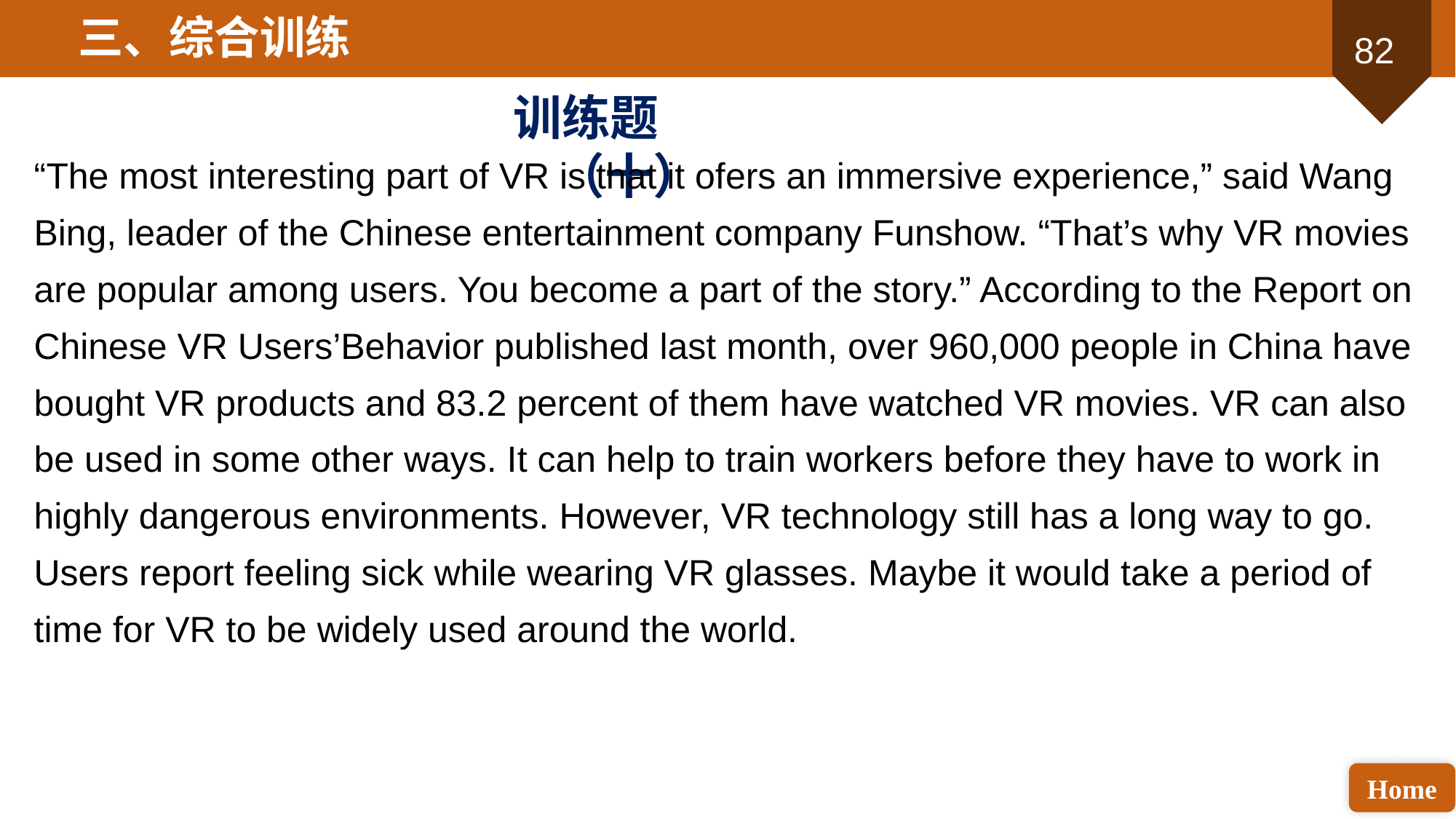

三、综合训练
训练题（十）
“The most interesting part of VR is that it ofers an immersive experience,” said Wang Bing, leader of the Chinese entertainment company Funshow. “That’s why VR movies are popular among users. You become a part of the story.” According to the Report on Chinese VR Users’Behavior published last month, over 960,000 people in China have bought VR products and 83.2 percent of them have watched VR movies. VR can also be used in some other ways. It can help to train workers before they have to work in highly dangerous environments. However, VR technology still has a long way to go. Users report feeling sick while wearing VR glasses. Maybe it would take a period of time for VR to be widely used around the world.